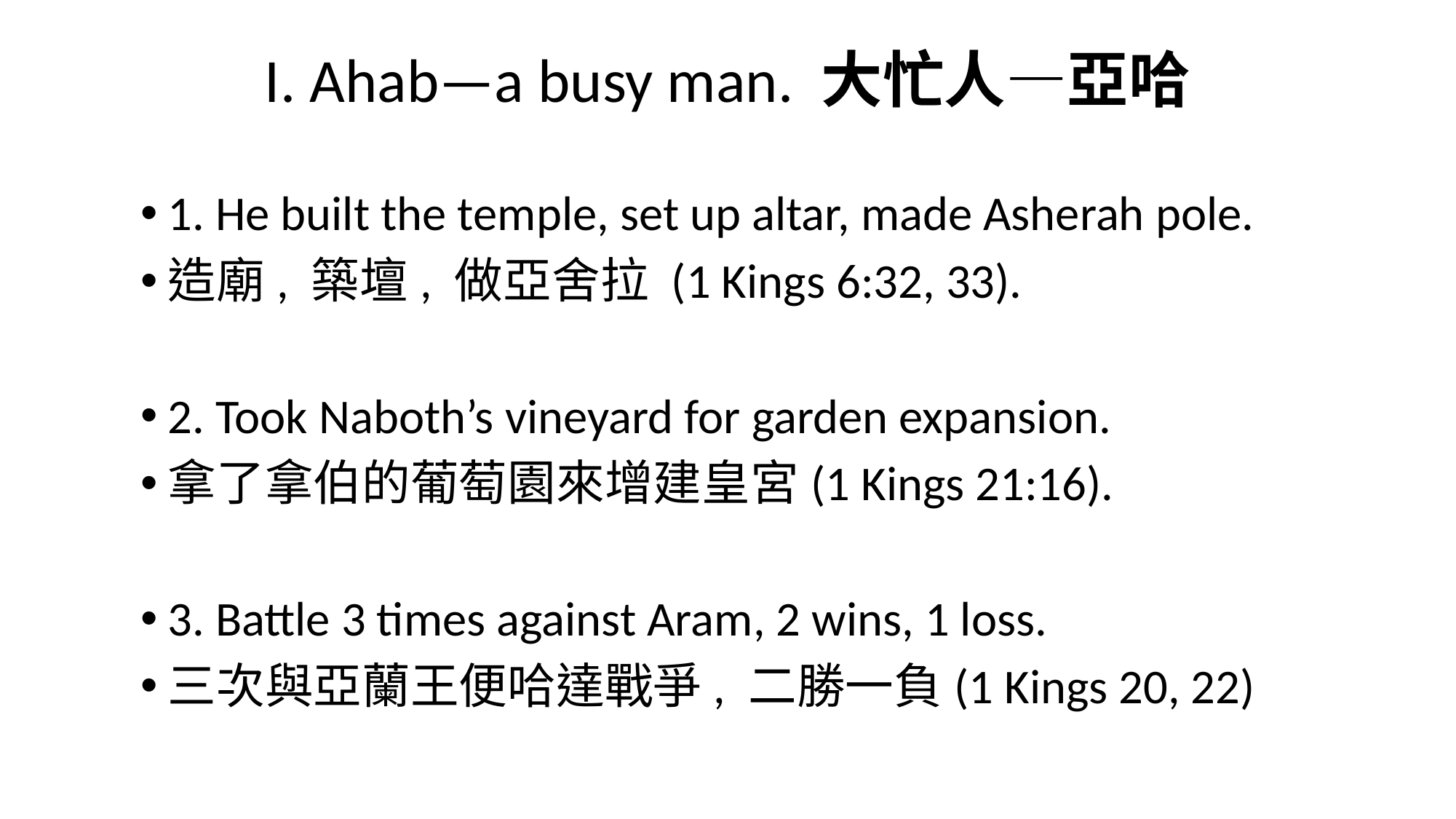

# I. Ahab—a busy man. 大忙人—亞哈
1. He built the temple, set up altar, made Asherah pole.
造廟, 築壇, 做亞舍拉 (1 Kings 6:32, 33).

2. Took Naboth’s vineyard for garden expansion.
拿了拿伯的葡萄園來增建皇宮(1 Kings 21:16).

3. Battle 3 times against Aram, 2 wins, 1 loss.
三次與亞蘭王便哈達戰爭, 二勝一負(1 Kings 20, 22)